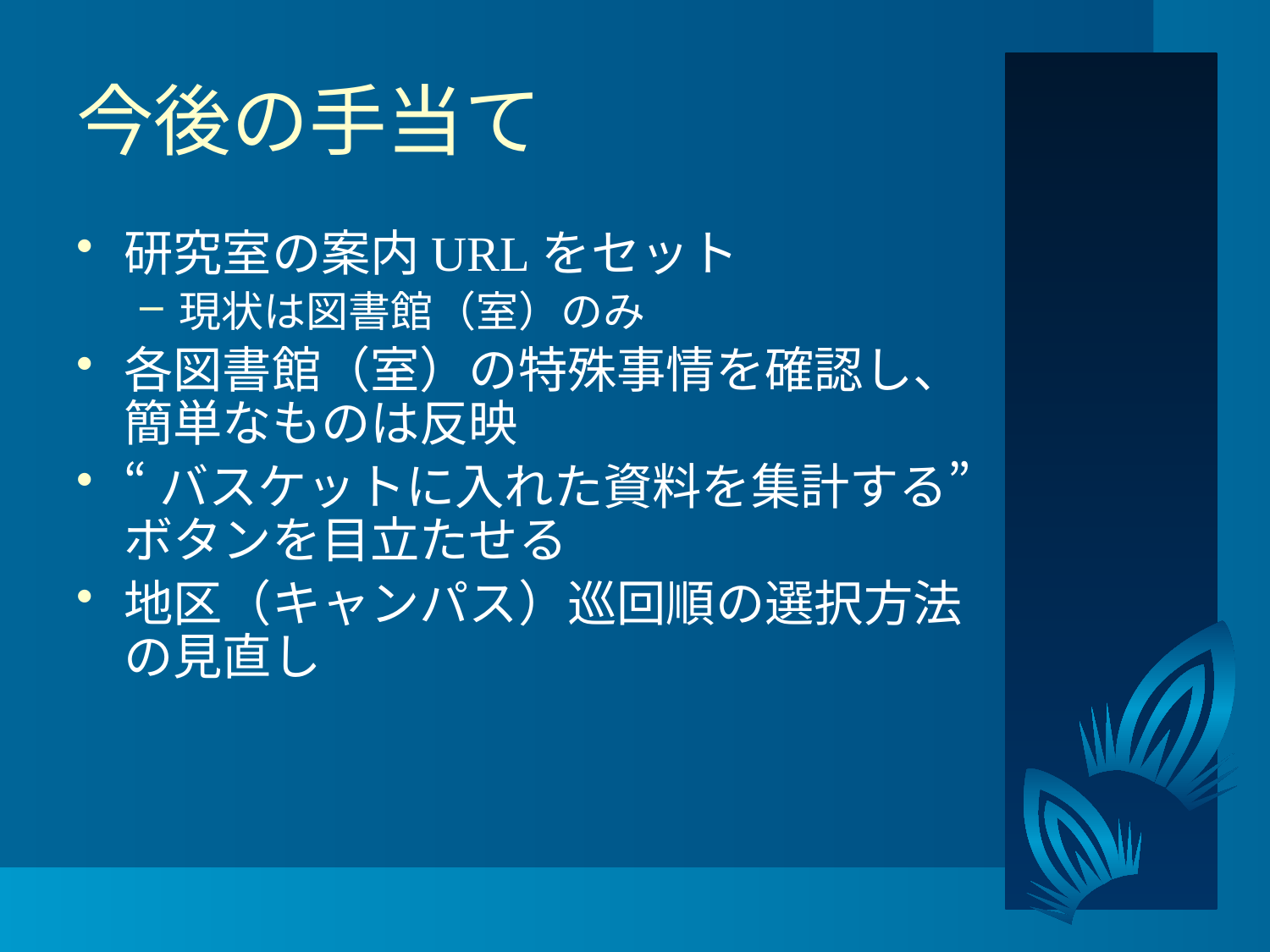

# 今後の手当て
研究室の案内URLをセット
現状は図書館（室）のみ
各図書館（室）の特殊事情を確認し、簡単なものは反映
“バスケットに入れた資料を集計する”ボタンを目立たせる
地区（キャンパス）巡回順の選択方法の見直し